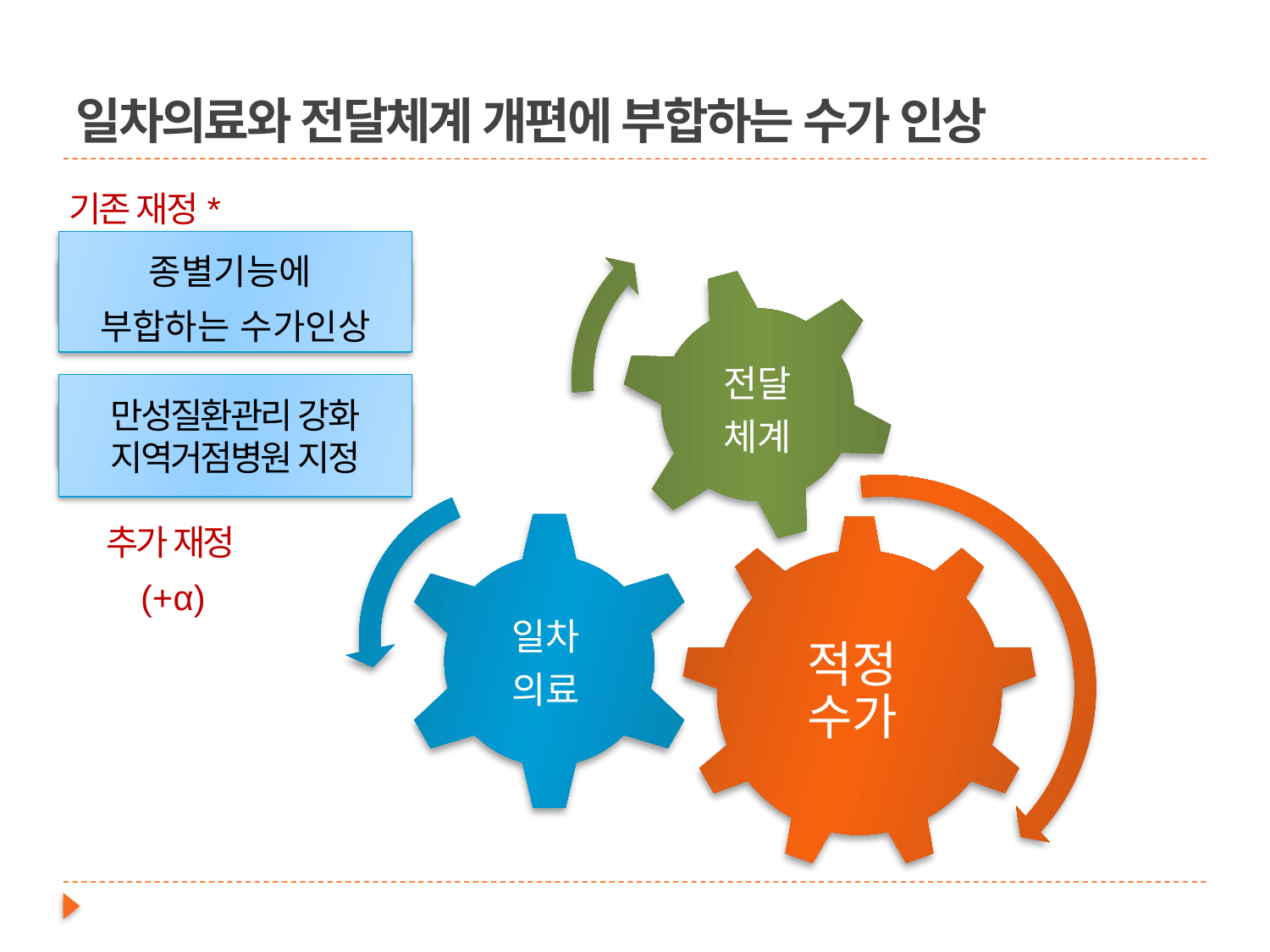

# 일차의료와 전달체계 개편에 부합하는 수가 인상
기존 재정*

종별기능에
부합하는 수가인상

전달
체계
만성질환관리 강화
지역거점병원 지정

추가 재정  (+α)

일차
의료

적정
수가